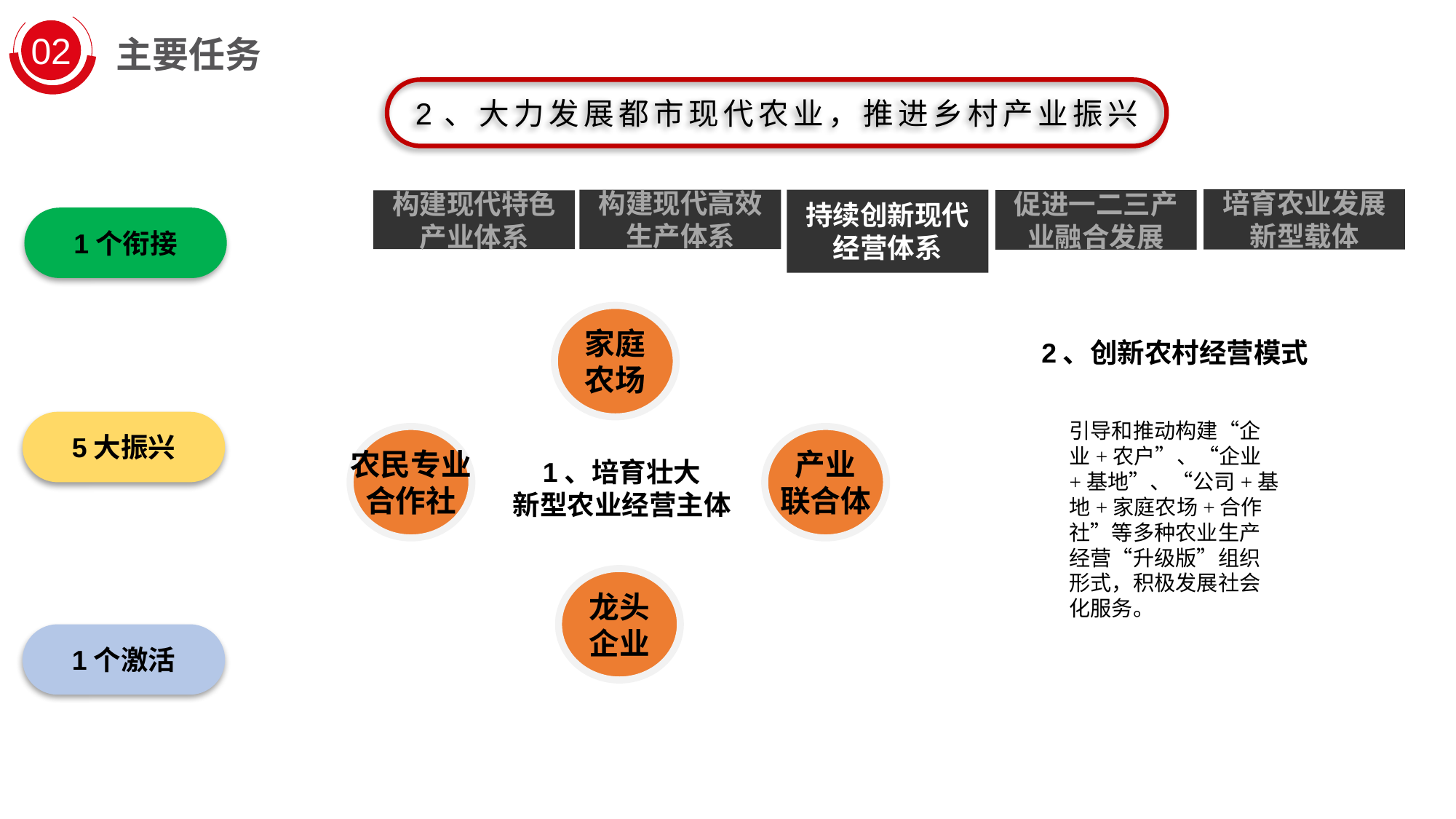

02
主要任务
2、大力发展都市现代农业，推进乡村产业振兴
培育农业发展新型载体
构建现代高效生产体系
持续创新现代经营体系
促进一二三产业融合发展
构建现代特色产业体系
1个衔接

家庭
农场
2、创新农村经营模式
5大振兴
引导和推动构建“企业+农户”、“企业+基地”、“公司+基地+家庭农场+合作社”等多种农业生产经营“升级版”组织形式，积极发展社会化服务。

产业
联合体

农民专业
合作社
1、培育壮大
新型农业经营主体

龙头
企业
1个激活